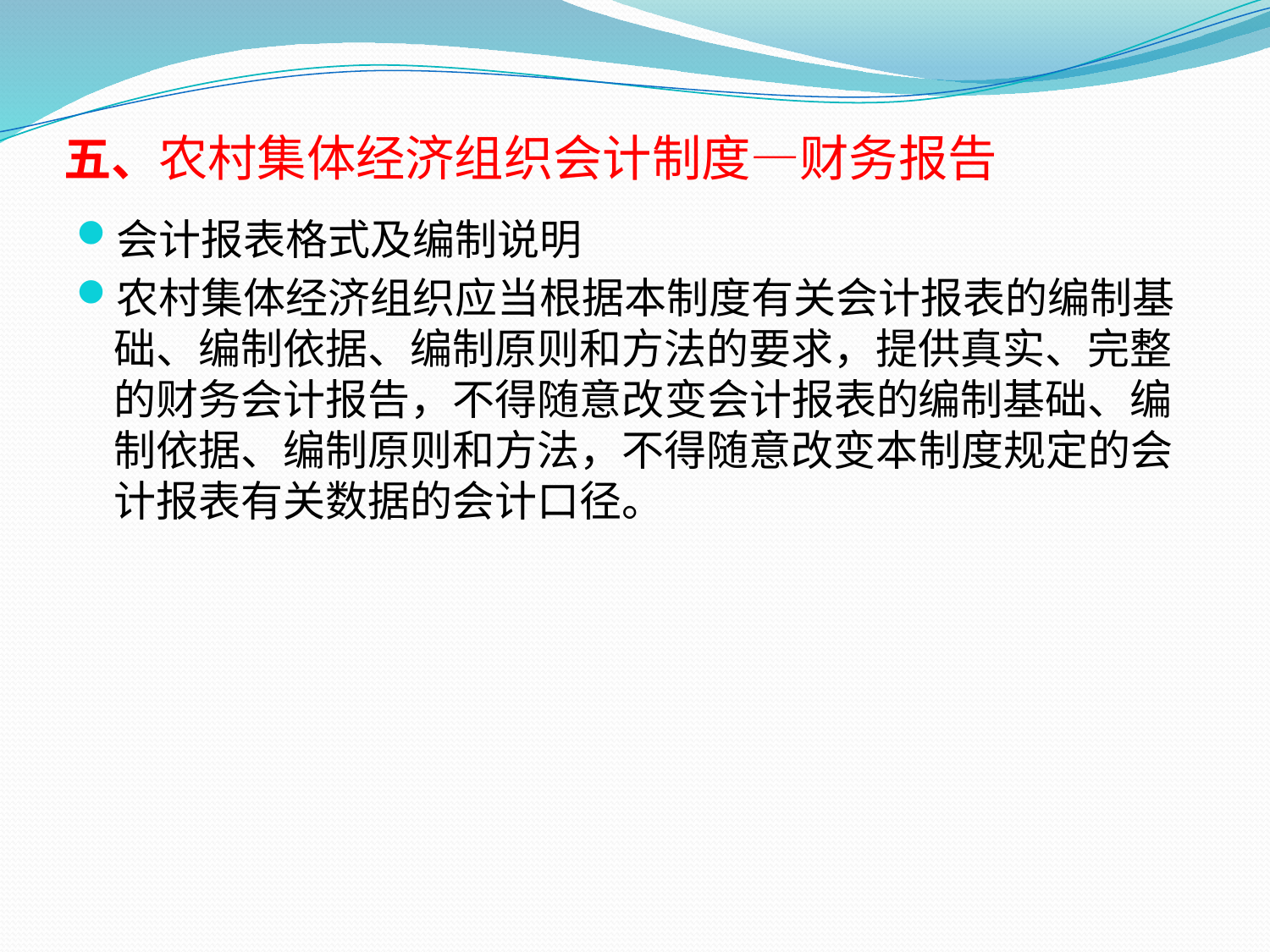

# 五、农村集体经济组织会计制度—财务报告
会计报表格式及编制说明
农村集体经济组织应当根据本制度有关会计报表的编制基础、编制依据、编制原则和方法的要求，提供真实、完整的财务会计报告，不得随意改变会计报表的编制基础、编制依据、编制原则和方法，不得随意改变本制度规定的会计报表有关数据的会计口径。